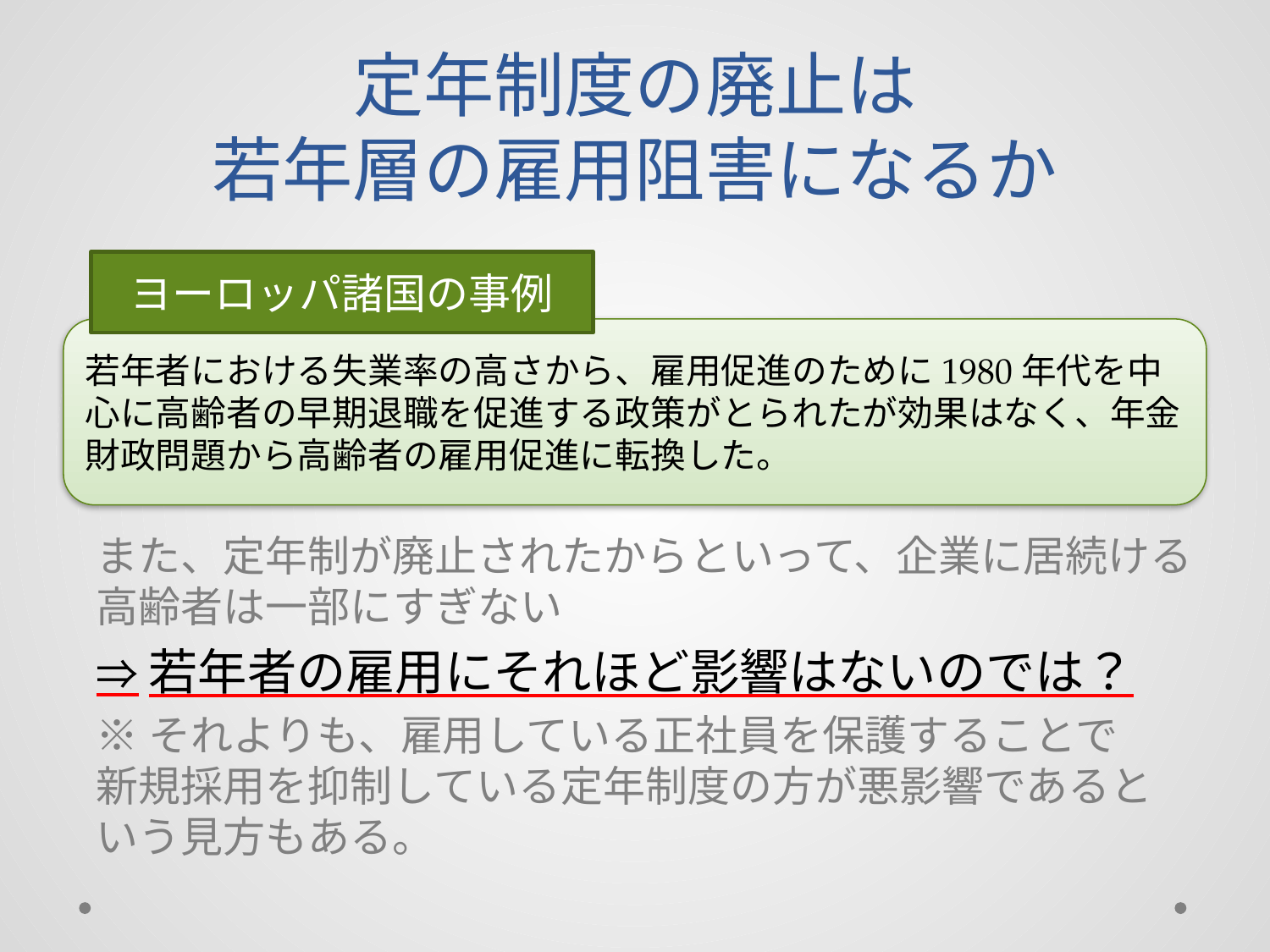

# 定年制度の廃止は 若年層の雇用阻害になるか
ヨーロッパ諸国の事例
若年者における失業率の高さから、雇用促進のために1980年代を中心に高齢者の早期退職を促進する政策がとられたが効果はなく、年金財政問題から高齢者の雇用促進に転換した。
また、定年制が廃止されたからといって、企業に居続ける高齢者は一部にすぎない
⇒若年者の雇用にそれほど影響はないのでは？
※それよりも、雇用している正社員を保護することで
新規採用を抑制している定年制度の方が悪影響であるという見方もある。